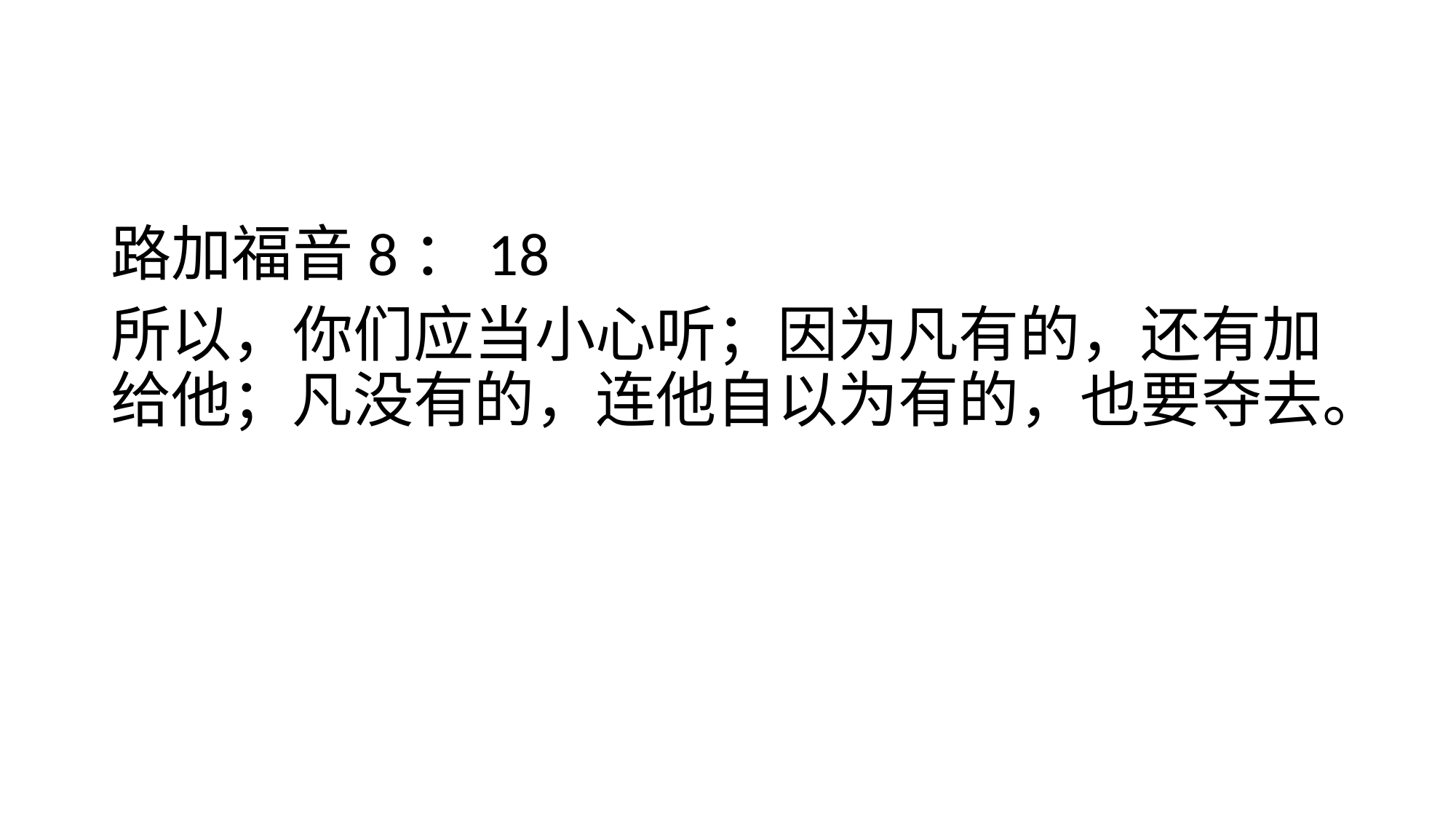

#
路加福音8：18
所以，你们应当小心听；因为凡有的，还有加给他；凡没有的，连他自以为有的，也要夺去。